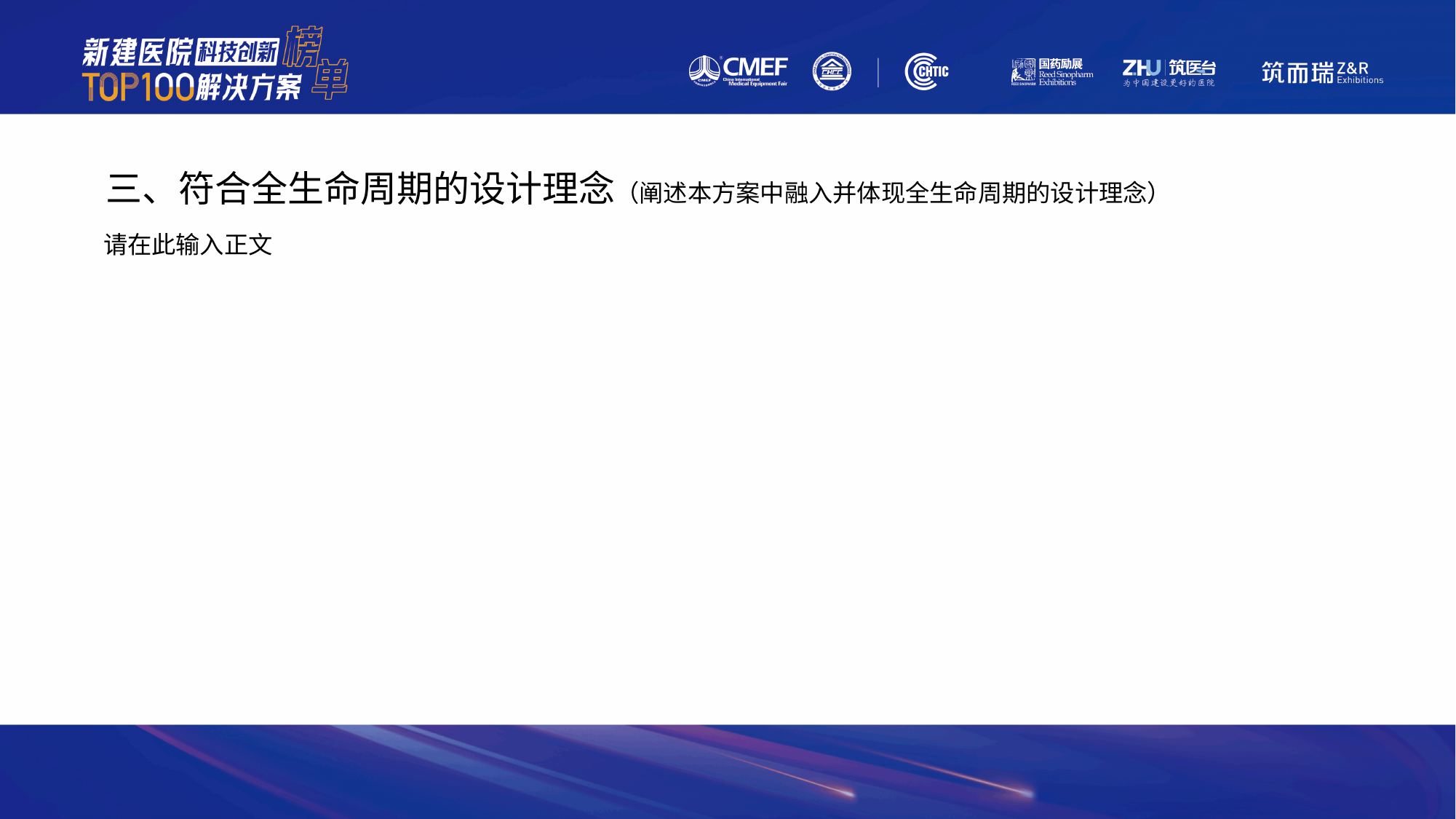

三、符合全生命周期的设计理念（阐述本方案中融入并体现全生命周期的设计理念）
请在此输入正文